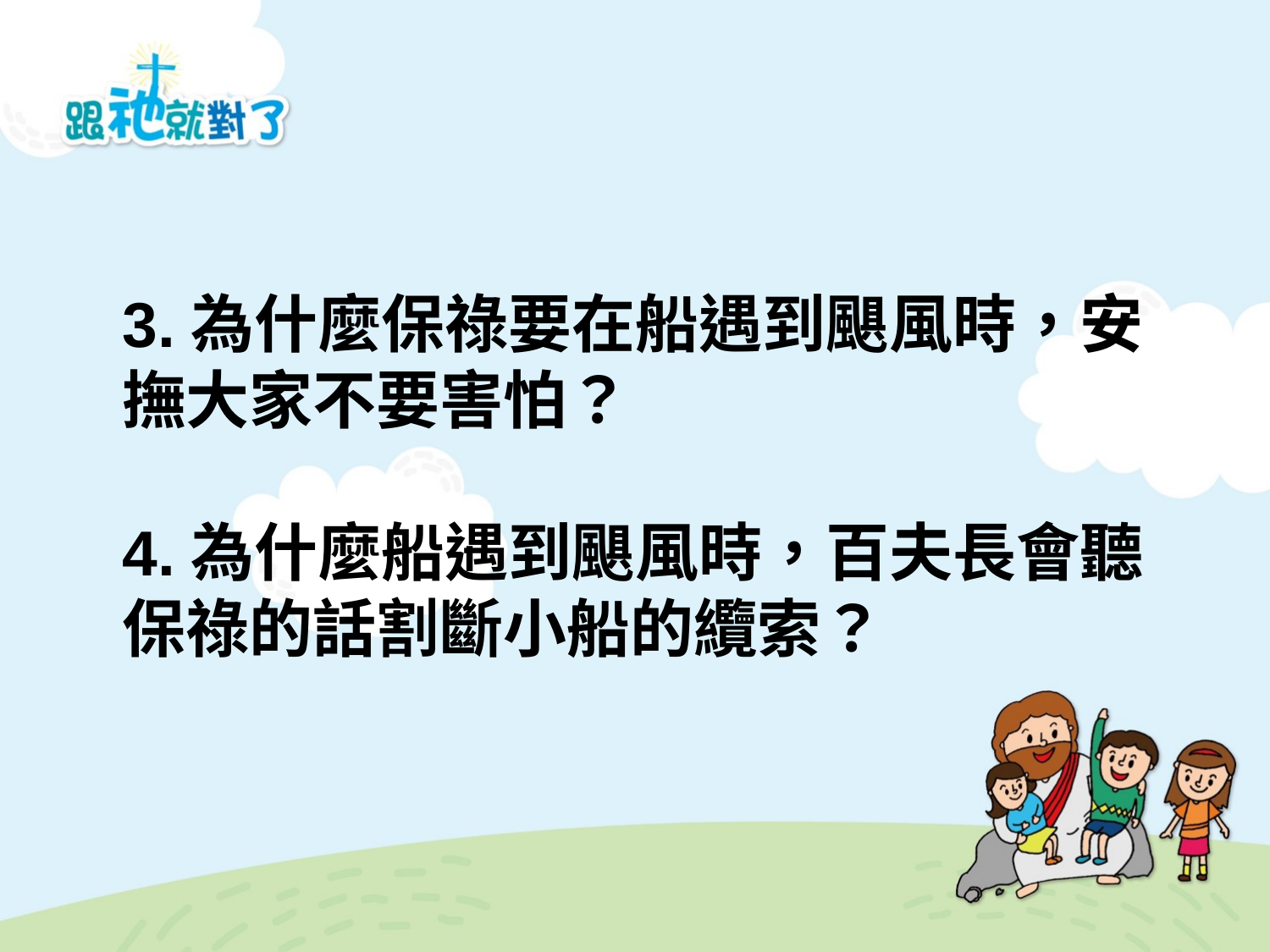

3.為什麼保祿要在船遇到颶風時，安撫大家不要害怕？

4.為什麼船遇到颶風時，百夫長會聽保祿的話割斷小船的纜索？